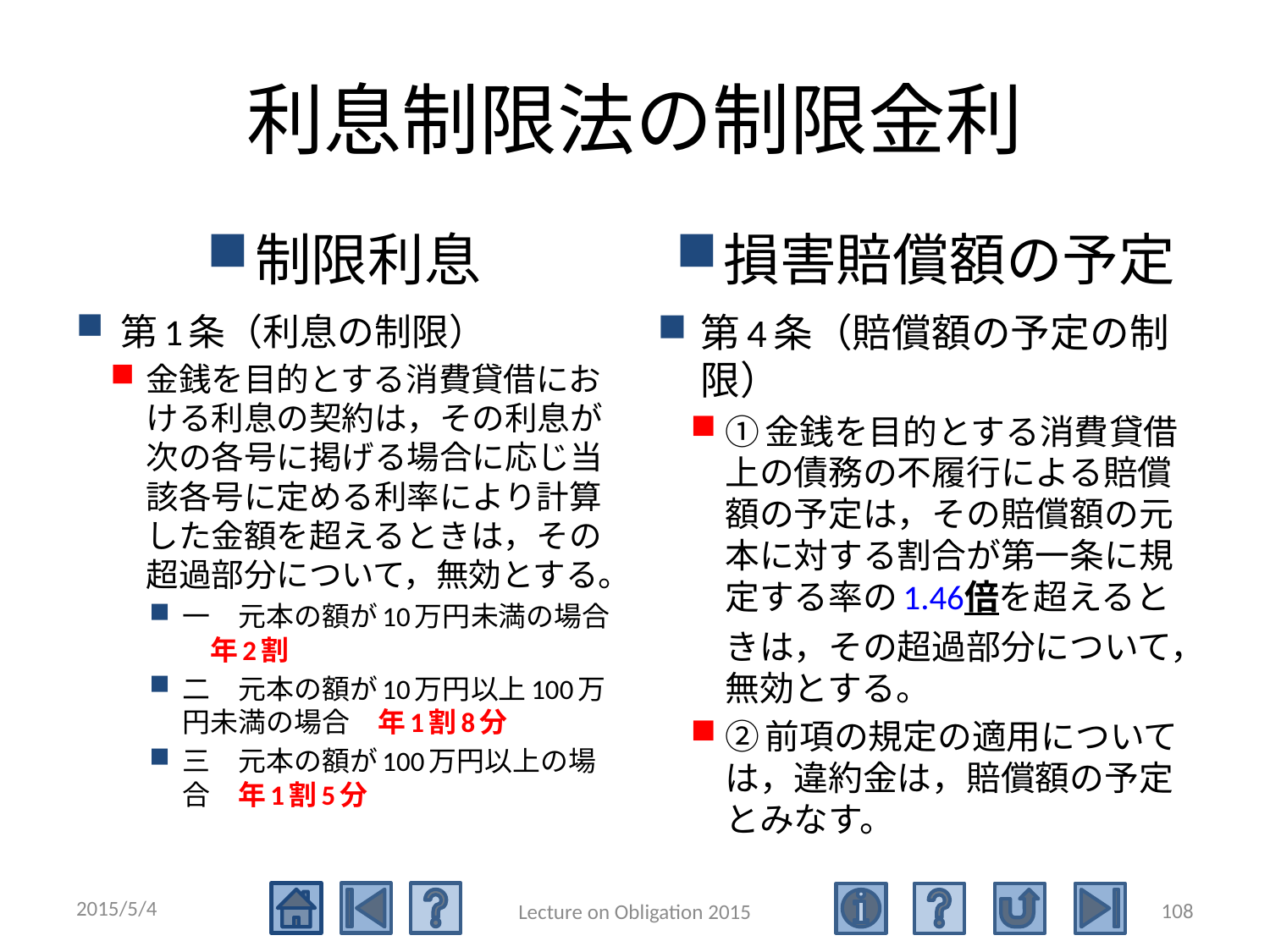

# 利息制限法の制限金利
制限利息
損害賠償額の予定
第1条（利息の制限）
金銭を目的とする消費貸借における利息の契約は，その利息が次の各号に掲げる場合に応じ当該各号に定める利率により計算した金額を超えるときは，その超過部分について，無効とする。
一　元本の額が10万円未満の場合　年2割
二　元本の額が10万円以上100万円未満の場合　年1割8分
三　元本の額が100万円以上の場合　年1割5分
第4条（賠償額の予定の制限）
①金銭を目的とする消費貸借上の債務の不履行による賠償額の予定は，その賠償額の元本に対する割合が第一条に規定する率の1.46倍を超えるときは，その超過部分について，無効とする。
②前項の規定の適用については，違約金は，賠償額の予定とみなす。
2015/5/4
108
Lecture on Obligation 2015